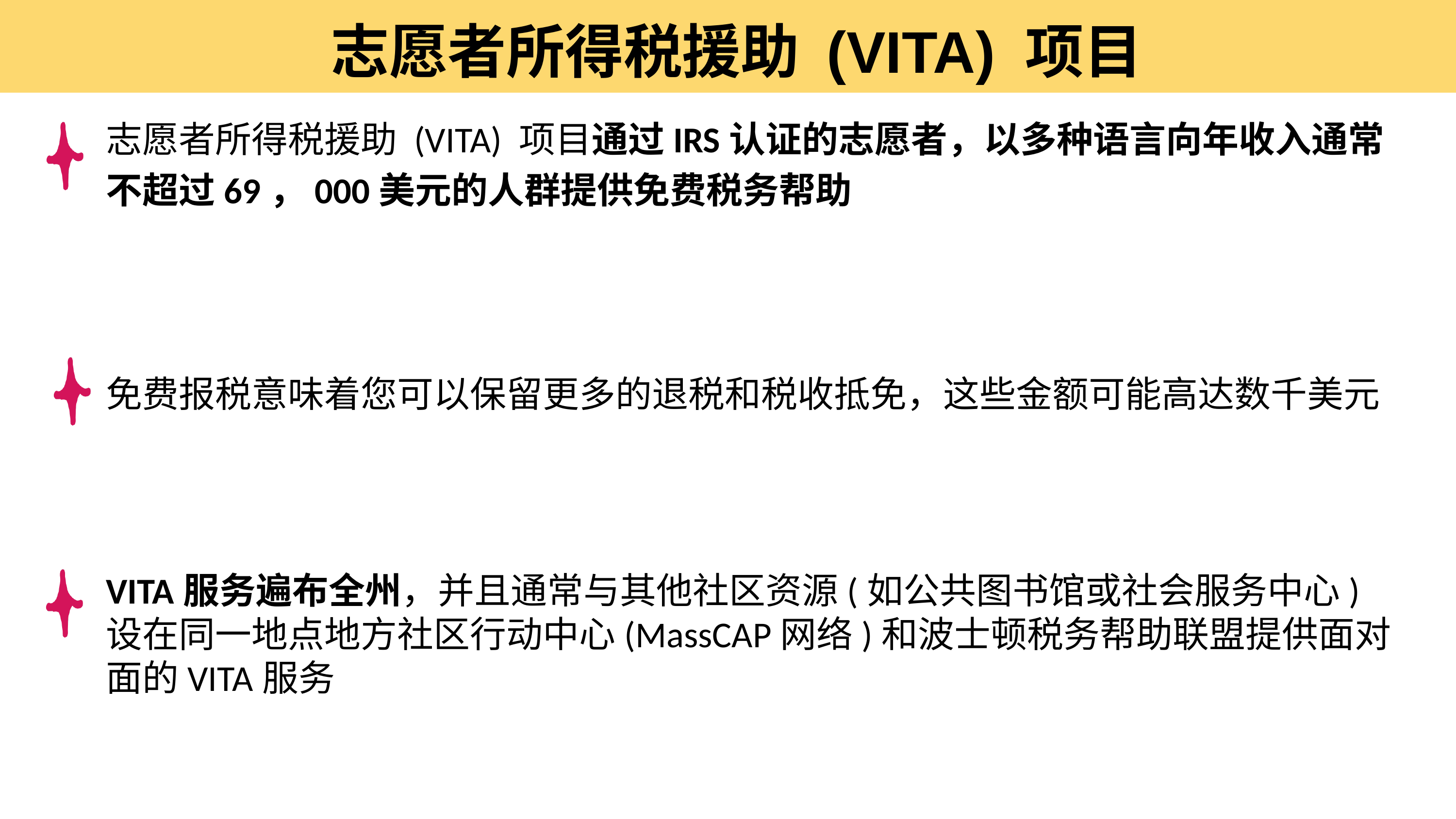

志愿者所得税援助 (VITA) 项目

志愿者所得税援助 (VITA) 项目通过IRS认证的志愿者，以多种语言向年收入通常不超过69，000美元的人群提供免费税务帮助

免费报税意味着您可以保留更多的退税和税收抵免，这些金额可能高达数千美元

VITA服务遍布全州，并且通常与其他社区资源(如公共图书馆或社会服务中心)设在同一地点地方社区行动中心(MassCAP网络)和波士顿税务帮助联盟提供面对面的VITA服务